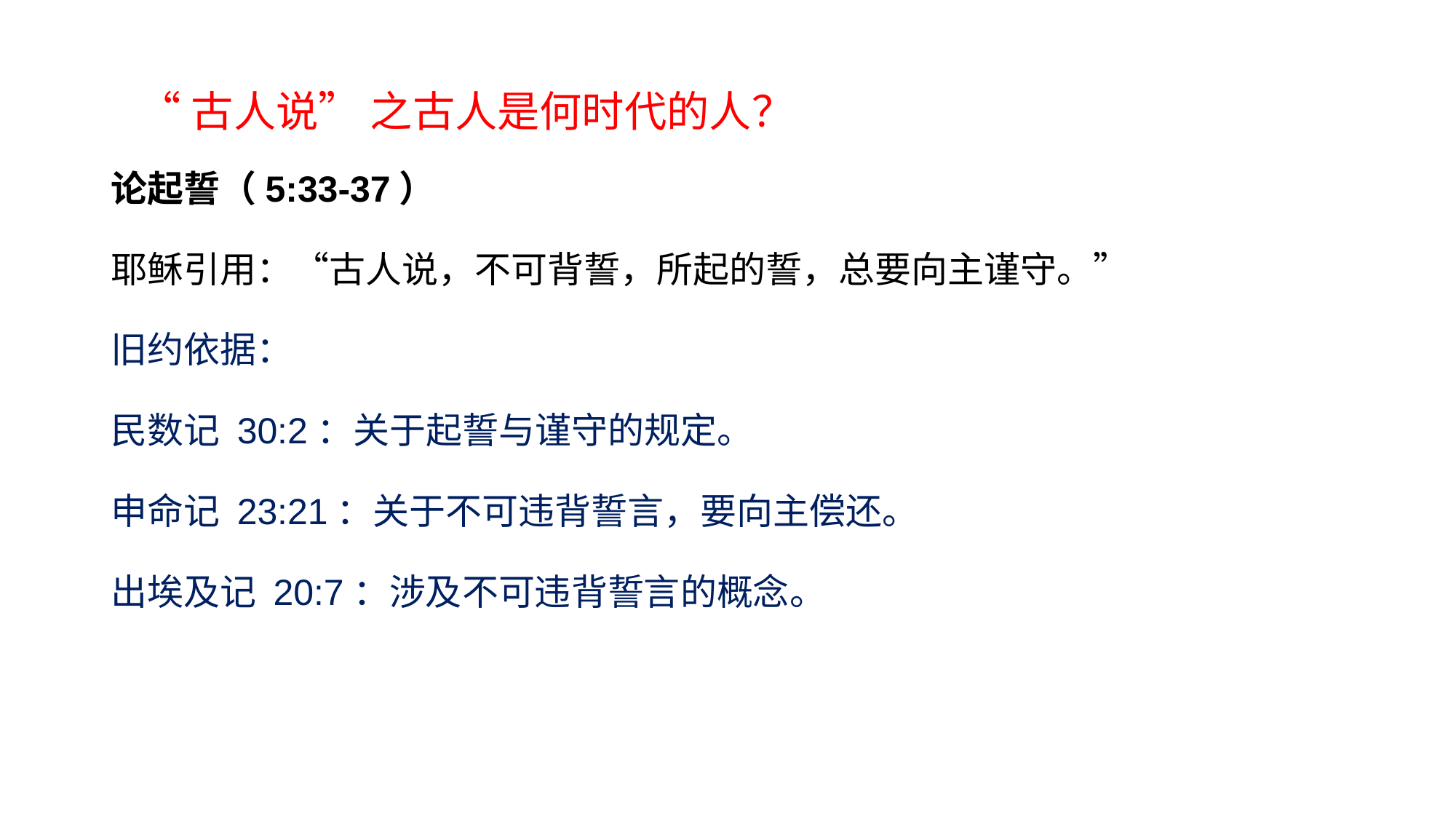

论起誓（5:33-37）
耶稣引用：“古人说，不可背誓，所起的誓，总要向主谨守。”
旧约依据：
民数记 30:2：关于起誓与谨守的规定。
申命记 23:21：关于不可违背誓言，要向主偿还。
出埃及记 20:7：涉及不可违背誓言的概念。

“古人说” 之古人是何时代的人？